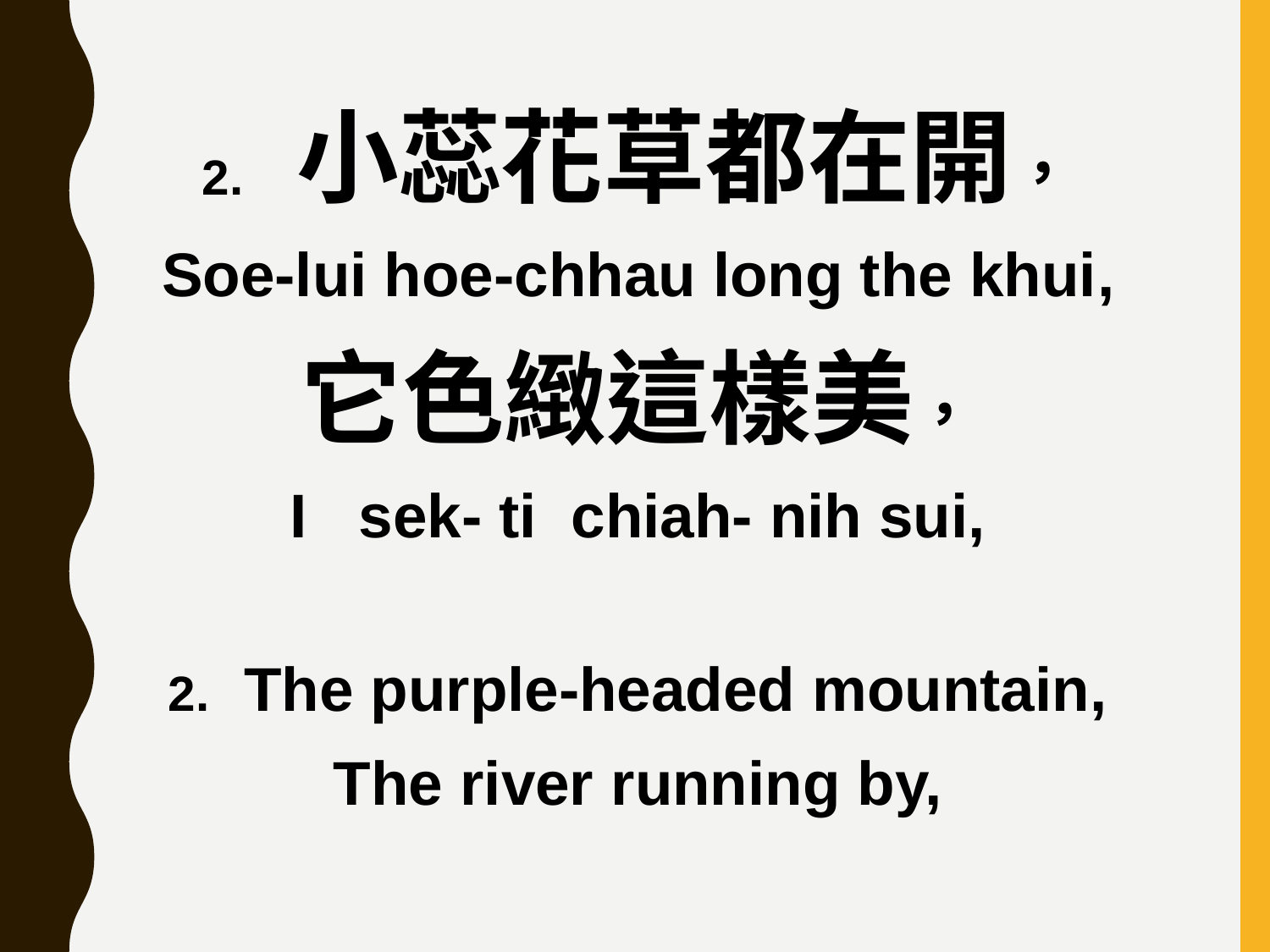

2.   小蕊花草都在開，
Soe-lui hoe-chhau long the khui,
它色緻這樣美，
I   sek- ti  chiah- nih sui,

2.  The purple-headed mountain,
The river running by,